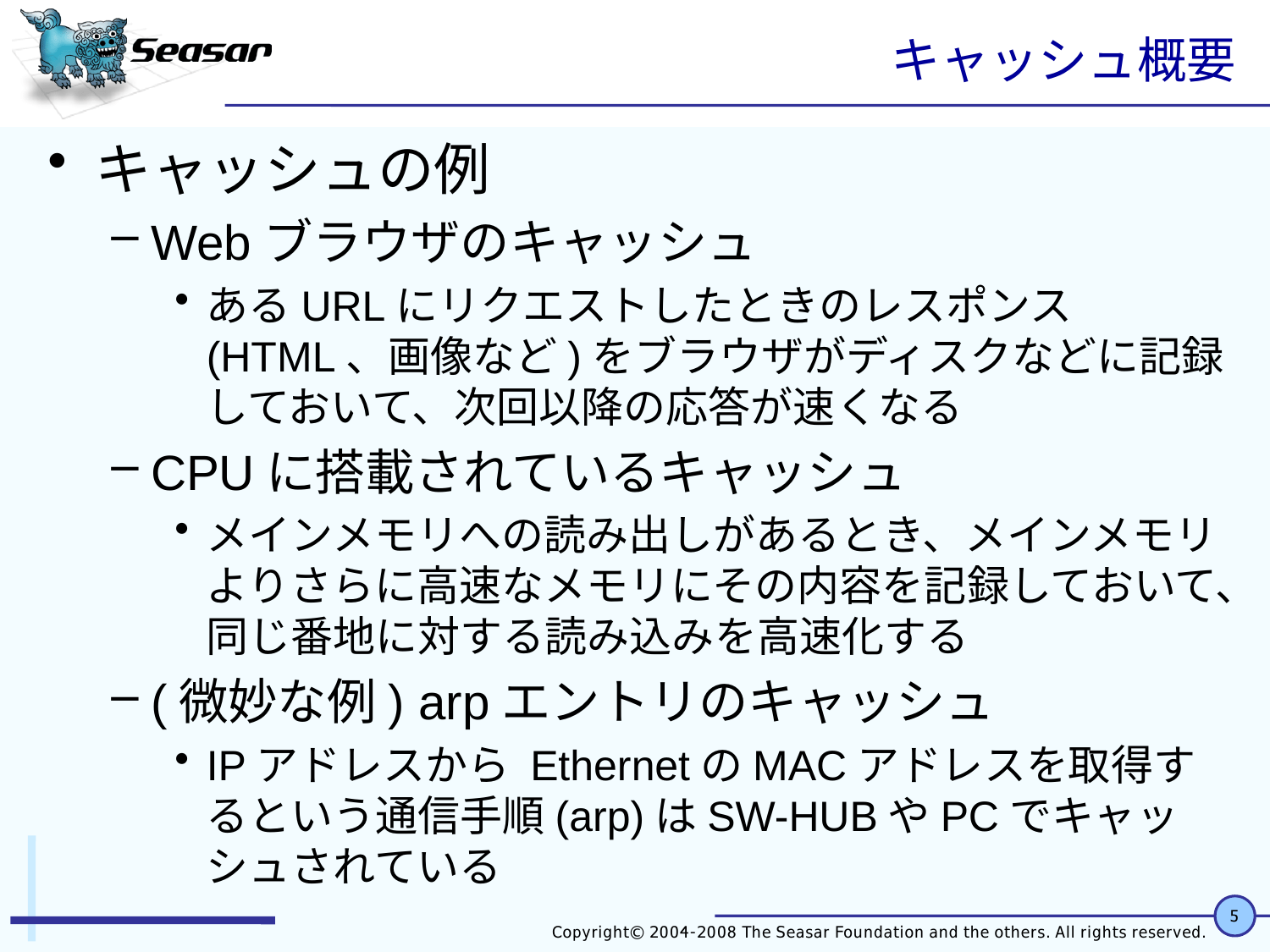

# キャッシュ概要
キャッシュの例
Webブラウザのキャッシュ
あるURLにリクエストしたときのレスポンス(HTML、画像など)をブラウザがディスクなどに記録しておいて、次回以降の応答が速くなる
CPUに搭載されているキャッシュ
メインメモリへの読み出しがあるとき、メインメモリよりさらに高速なメモリにその内容を記録しておいて、同じ番地に対する読み込みを高速化する
(微妙な例) arpエントリのキャッシュ
IPアドレスから EthernetのMACアドレスを取得するという通信手順(arp)はSW-HUBやPCでキャッシュされている